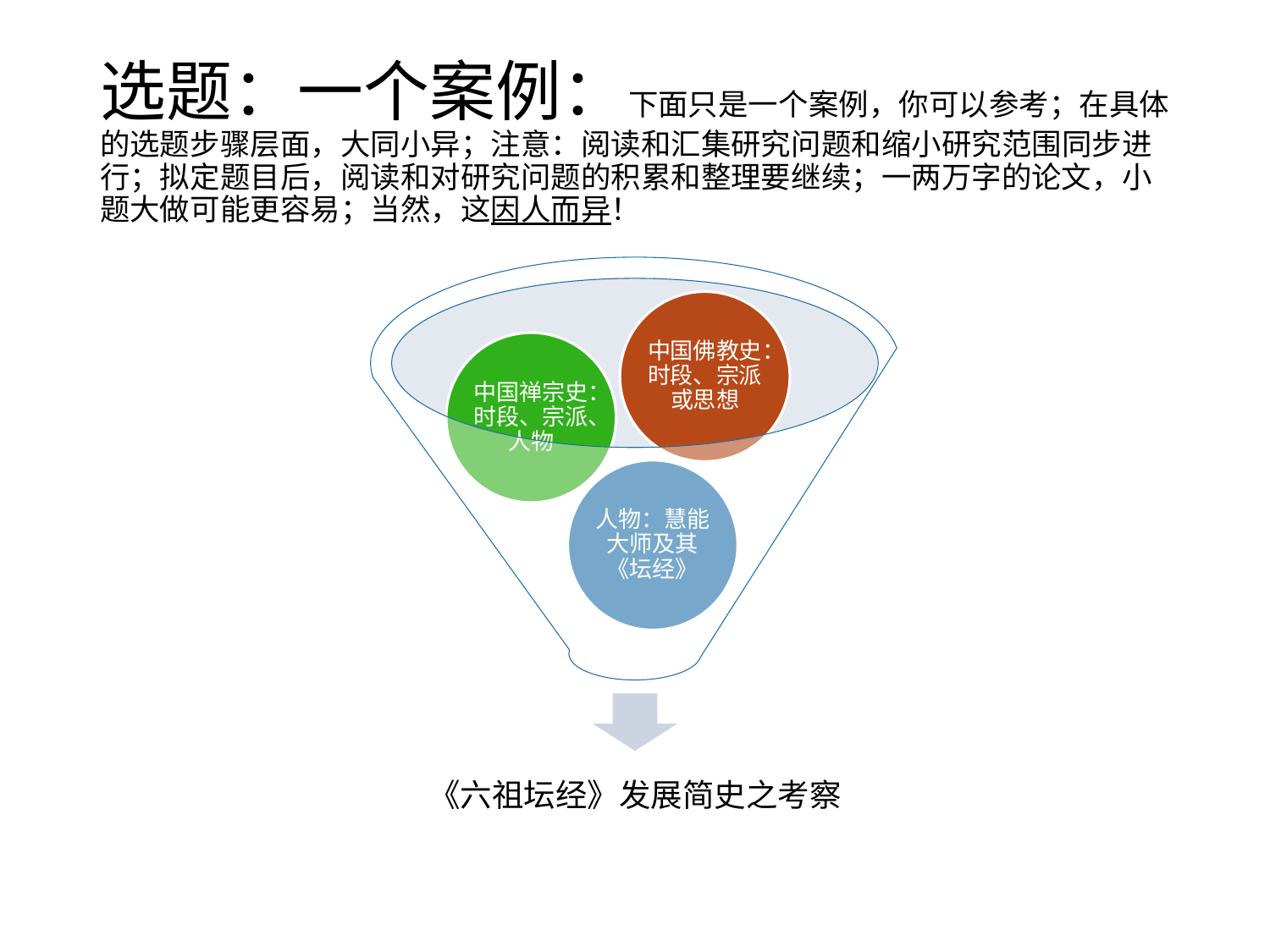

# 选题：一个案例：下面只是一个案例，你可以参考；在具体的选题步骤层面，大同小异；注意：阅读和汇集研究问题和缩小研究范围同步进行；拟定题目后，阅读和对研究问题的积累和整理要继续；一两万字的论文，小题大做可能更容易；当然，这因人而异！
《六祖坛经》发展简史之考察
人物：慧能大师及其《坛经》
中国禅宗史：时段、宗派、人物
中国佛教史：时段、宗派或思想